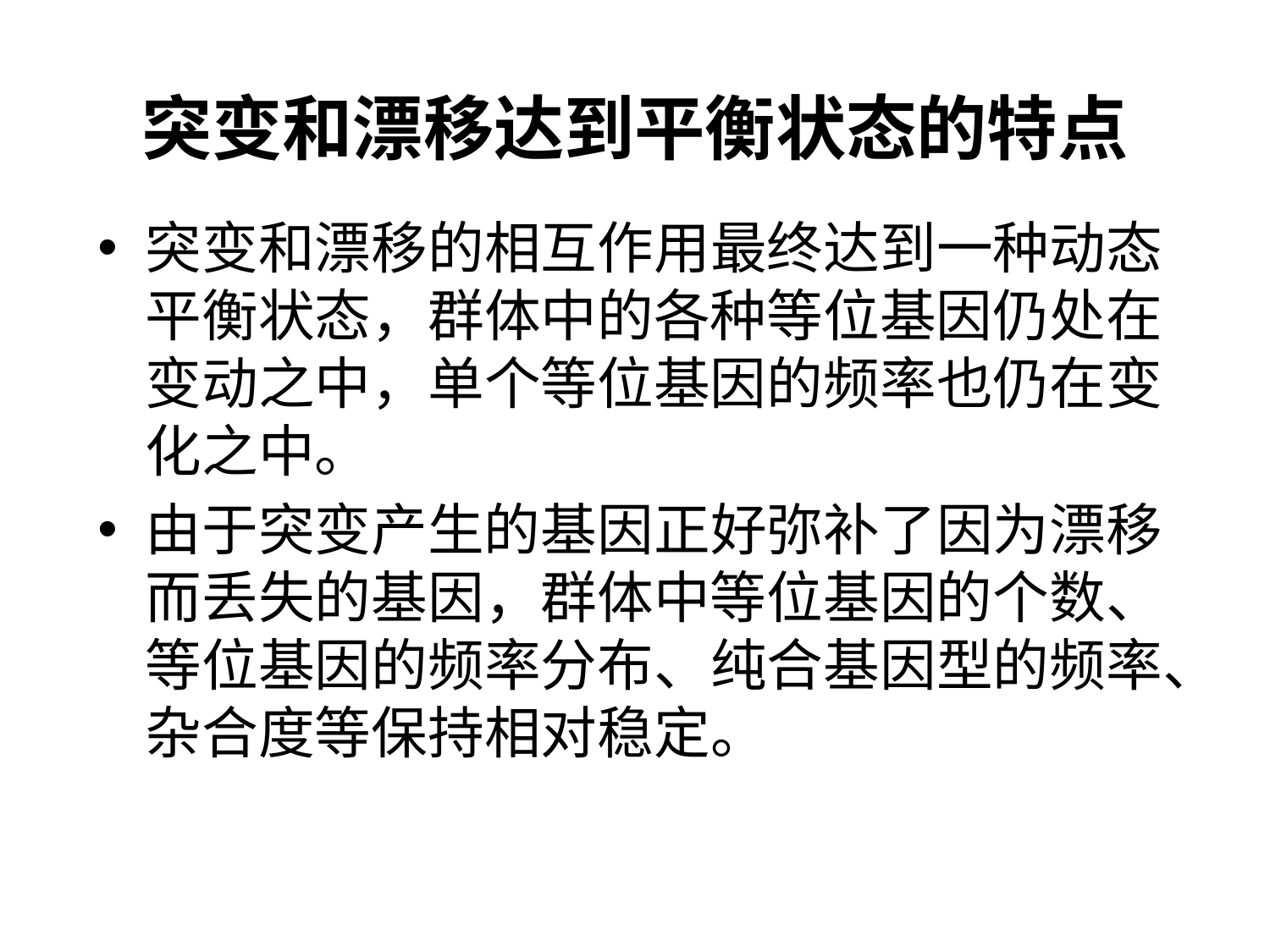

# 突变和漂移达到平衡状态的特点
突变和漂移的相互作用最终达到一种动态平衡状态，群体中的各种等位基因仍处在变动之中，单个等位基因的频率也仍在变化之中。
由于突变产生的基因正好弥补了因为漂移而丢失的基因，群体中等位基因的个数、等位基因的频率分布、纯合基因型的频率、杂合度等保持相对稳定。